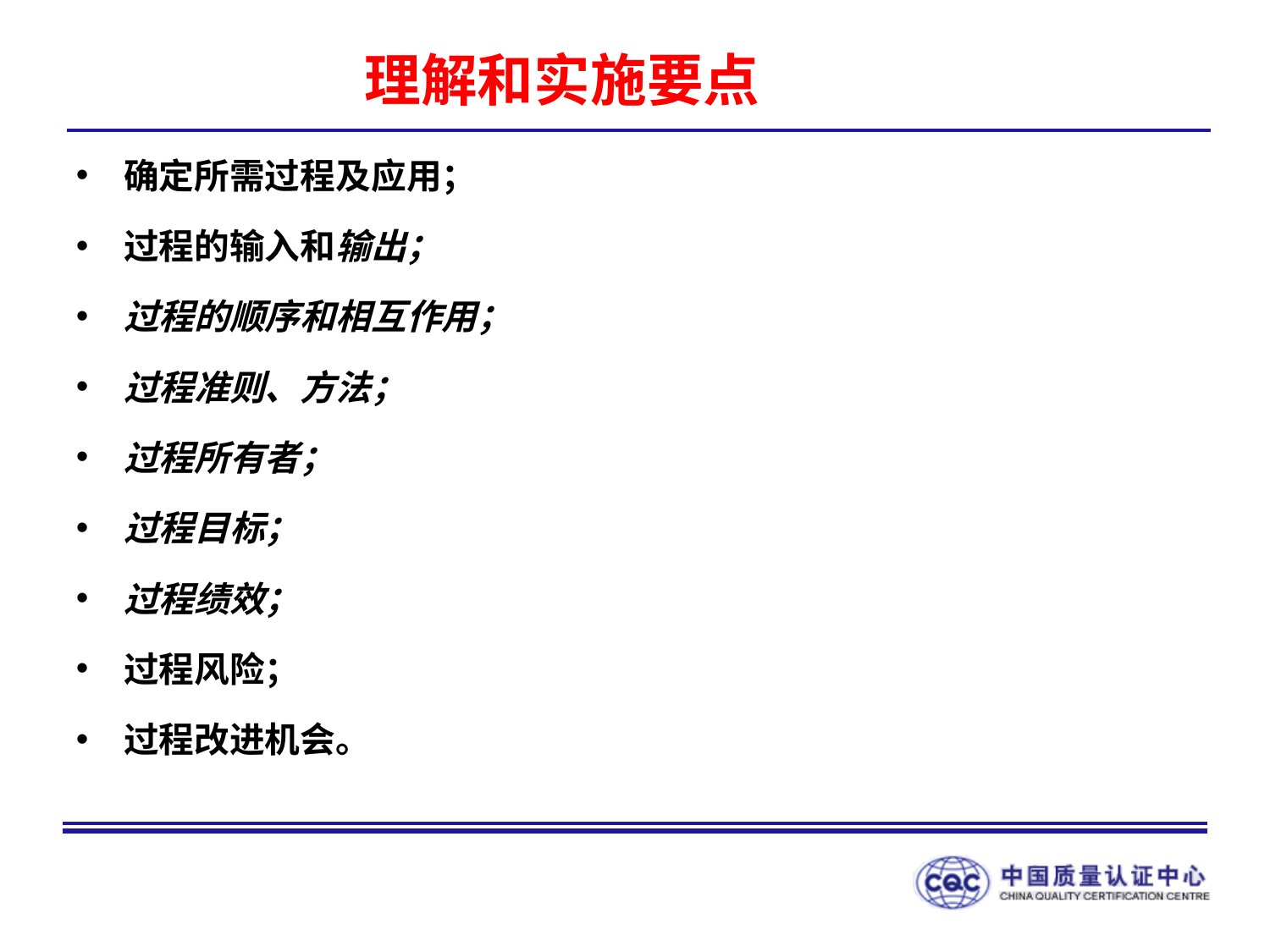

# 理解和实施要点
确定所需过程及应用；
过程的输入和输出；
过程的顺序和相互作用；
过程准则、方法；
过程所有者；
过程目标；
过程绩效；
过程风险；
过程改进机会。